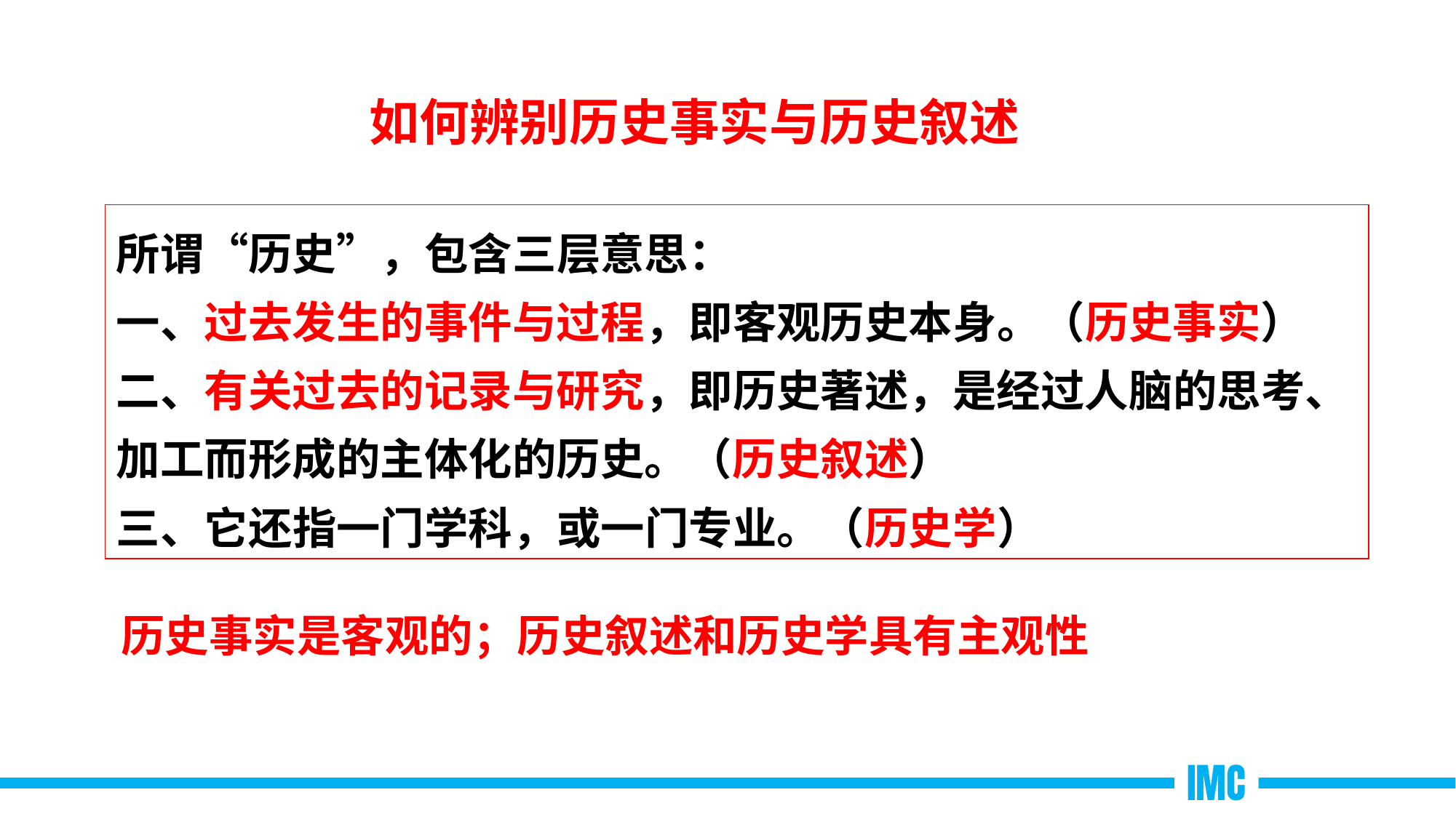

如何辨别历史事实与历史叙述
所谓“历史”，包含三层意思：
一、过去发生的事件与过程，即客观历史本身。（历史事实）
二、有关过去的记录与研究，即历史著述，是经过人脑的思考、加工而形成的主体化的历史。（历史叙述）
三、它还指一门学科，或一门专业。（历史学）
历史事实是客观的；历史叙述和历史学具有主观性